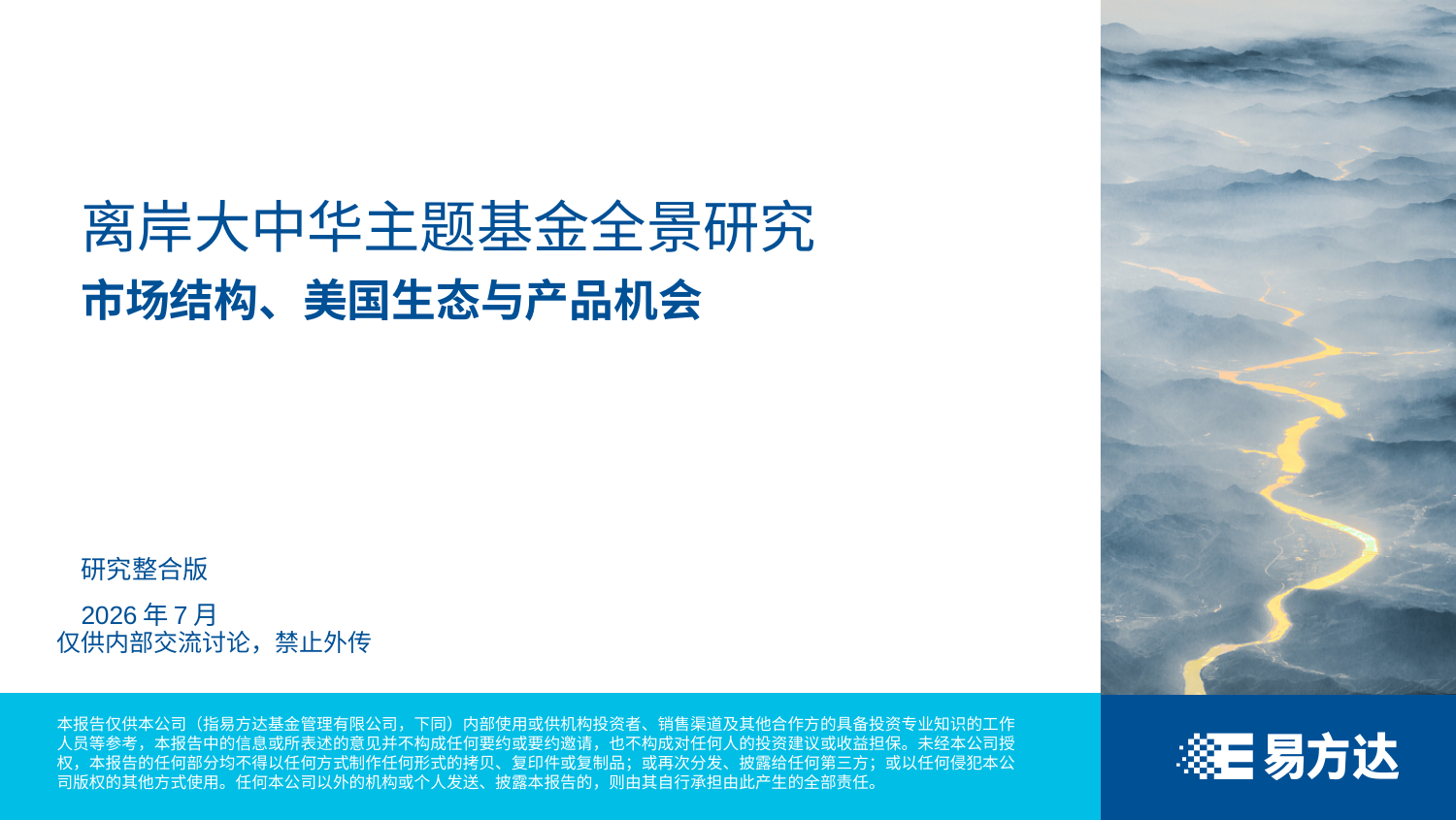

离岸大中华主题基金全景研究
市场结构、美国生态与产品机会
研究整合版
2026年7月